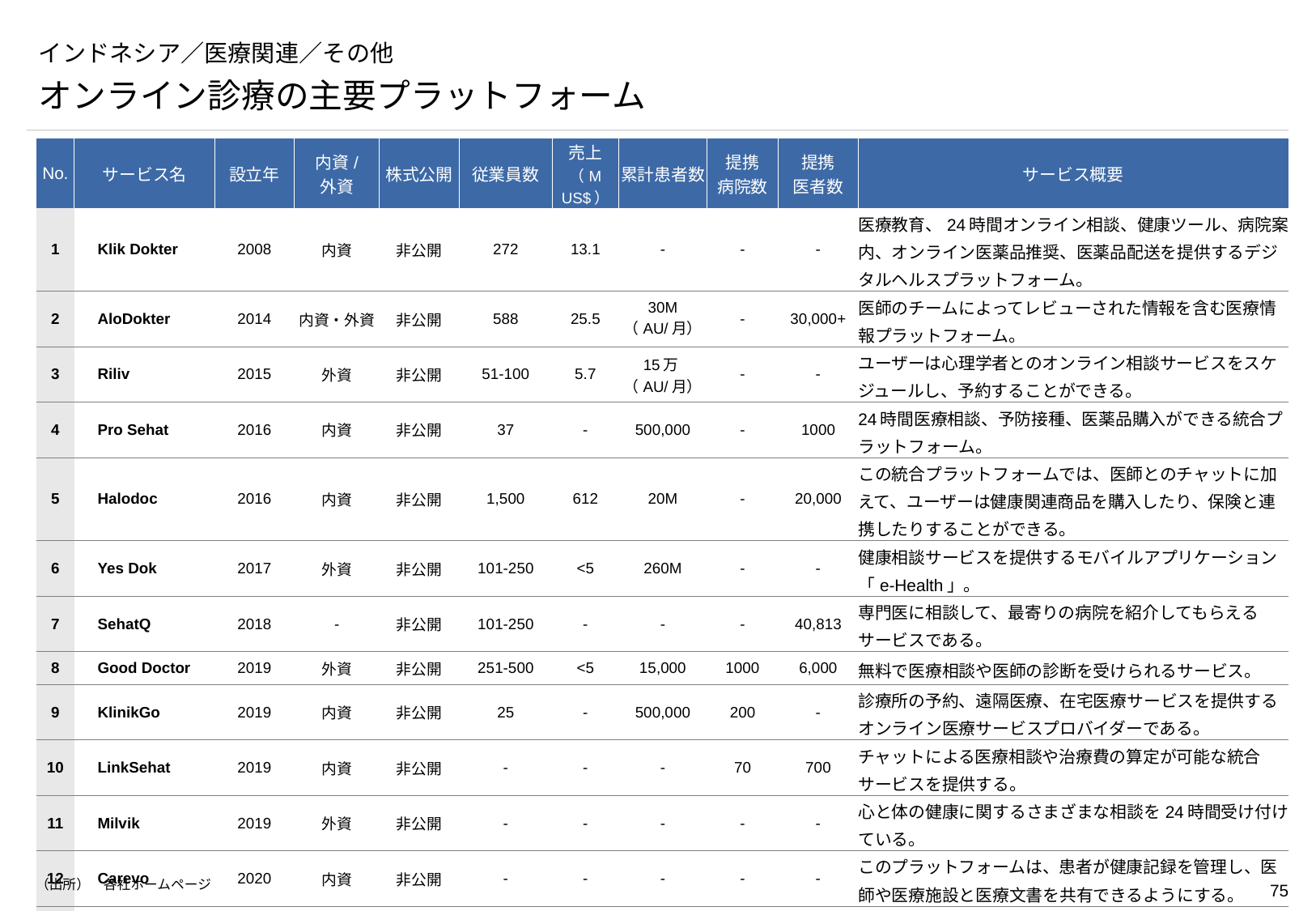

# インドネシア／医療関連／その他
オンライン診療の主要プラットフォーム
| No. | サービス名 | 設立年 | 内資/ 外資 | 株式公開 | 従業員数 | 売上 （M US$） | 累計患者数 | 提携 病院数 | 提携 医者数 | サービス概要 |
| --- | --- | --- | --- | --- | --- | --- | --- | --- | --- | --- |
| 1 | Klik Dokter | 2008 | 内資 | 非公開 | 272 | 13.1 | - | - | - | 医療教育、24時間オンライン相談、健康ツール、病院案内、オンライン医薬品推奨、医薬品配送を提供するデジタルヘルスプラットフォーム。 |
| 2 | AloDokter | 2014 | 内資・外資 | 非公開 | 588 | 25.5 | 30M （AU/月） | - | 30,000+ | 医師のチームによってレビューされた情報を含む医療情報プラットフォーム。 |
| 3 | Riliv | 2015 | 外資 | 非公開 | 51-100 | 5.7 | 15万 （AU/月） | - | - | ユーザーは心理学者とのオンライン相談サービスをスケジュールし、予約することができる。 |
| 4 | Pro Sehat | 2016 | 内資 | 非公開 | 37 | - | 500,000 | - | 1000 | 24時間医療相談、予防接種、医薬品購入ができる統合プラットフォーム。 |
| 5 | Halodoc | 2016 | 内資 | 非公開 | 1,500 | 612 | 20M | - | 20,000 | この統合プラットフォームでは、医師とのチャットに加えて、ユーザーは健康関連商品を購入したり、保険と連携したりすることができる。 |
| 6 | Yes Dok | 2017 | 外資 | 非公開 | 101-250 | <5 | 260M | - | - | 健康相談サービスを提供するモバイルアプリケーション「e-Health」。 |
| 7 | SehatQ | 2018 | - | 非公開 | 101-250 | - | - | - | 40,813 | 専門医に相談して、最寄りの病院を紹介してもらえるサービスである。 |
| 8 | Good Doctor | 2019 | 外資 | 非公開 | 251-500 | <5 | 15,000 | 1000 | 6,000 | 無料で医療相談や医師の診断を受けられるサービス。 |
| 9 | KlinikGo | 2019 | 内資 | 非公開 | 25 | - | 500,000 | 200 | - | 診療所の予約、遠隔医療、在宅医療サービスを提供するオンライン医療サービスプロバイダーである。 |
| 10 | LinkSehat | 2019 | 内資 | 非公開 | - | - | - | 70 | 700 | チャットによる医療相談や治療費の算定が可能な統合サービスを提供する。 |
| 11 | Milvik | 2019 | 外資 | 非公開 | - | - | - | - | - | 心と体の健康に関するさまざまな相談を24時間受け付けている。 |
| 12 | Carevo | 2020 | 内資 | 非公開 | - | - | - | - | - | このプラットフォームは、患者が健康記録を管理し、医師や医療施設と医療文書を共有できるようにする。 |
| 13 | Get Well | 2021 | 内資 | 非公開 | - | - | - | 43 | - | ビデオ、音声、テキストによる医師との医療相談を可能にする遠隔医療プラットフォームを提供する。 |
（出所）　各社ホームページ